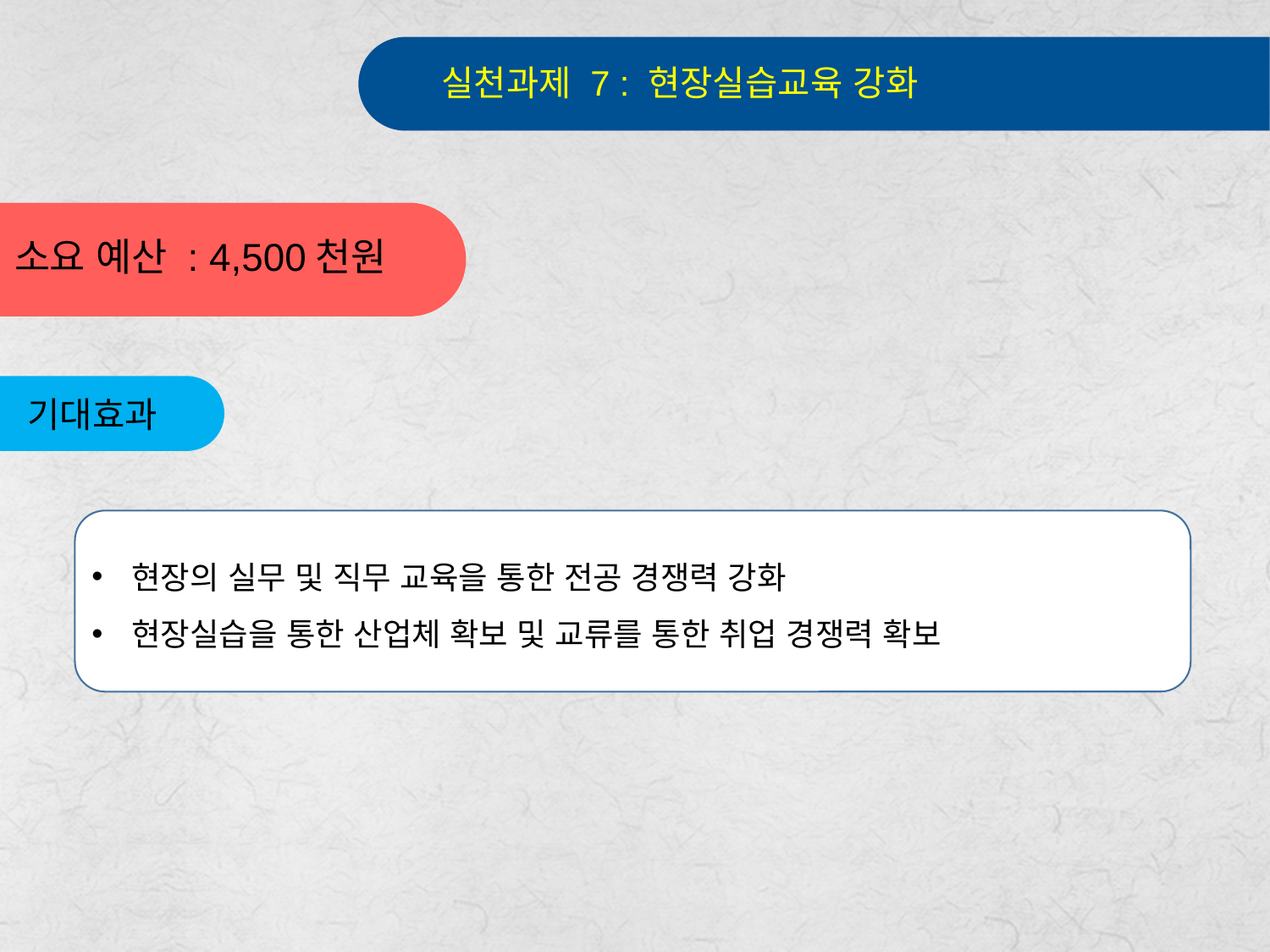

실천과제 7 : 현장실습교육 강화

소요 예산 : 4,500천원

기대효과

현장의 실무 및 직무 교육을 통한 전공 경쟁력 강화
현장실습을 통한 산업체 확보 및 교류를 통한 취업 경쟁력 확보